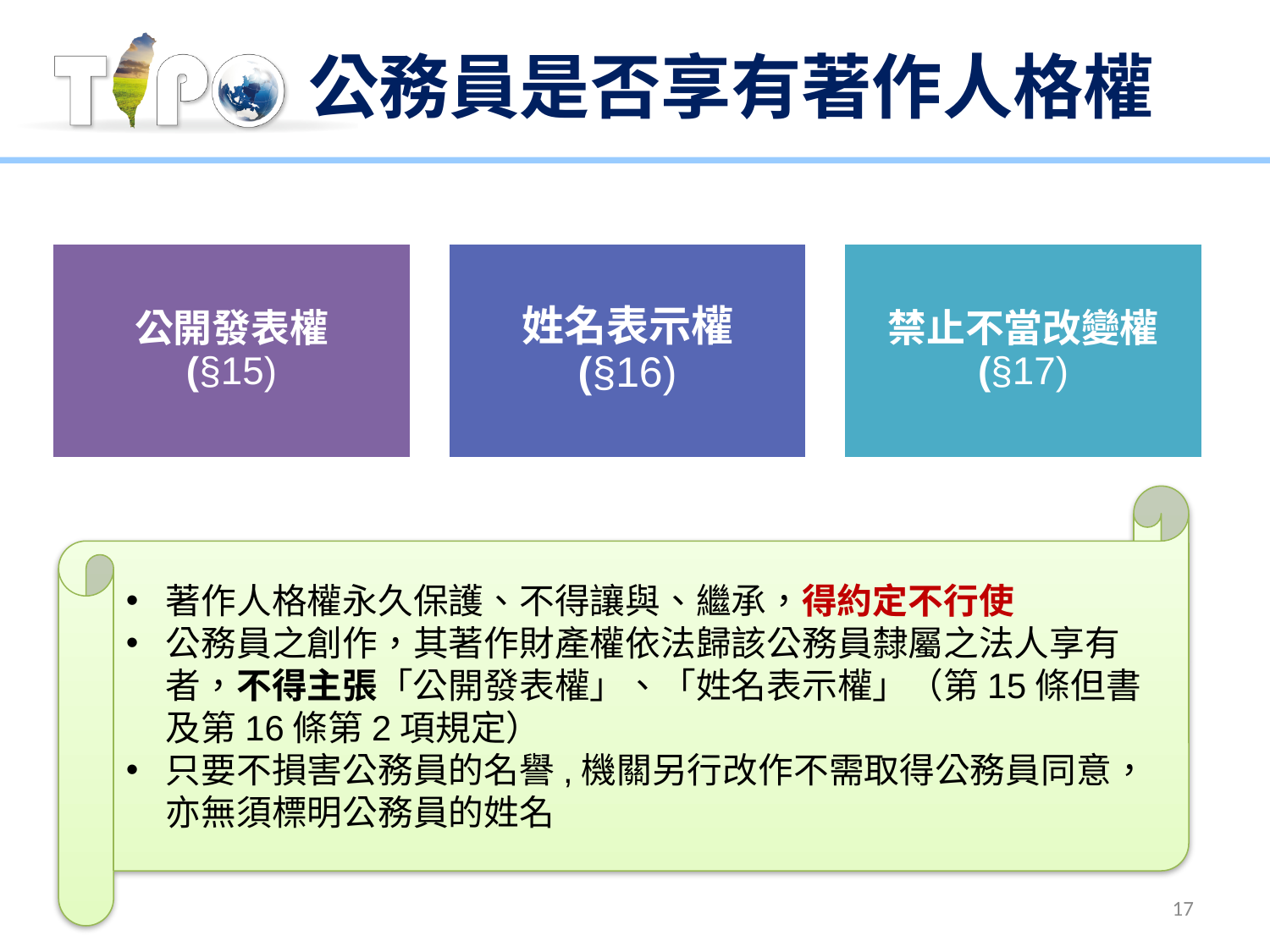

# 公務員是否享有著作人格權
公開發表權
(§15)
姓名表示權
(§16)
禁止不當改變權
(§17)
著作人格權永久保護、不得讓與、繼承，得約定不行使
公務員之創作，其著作財產權依法歸該公務員隸屬之法人享有者，不得主張「公開發表權」、「姓名表示權」（第15條但書及第16條第2項規定）
只要不損害公務員的名譽,機關另行改作不需取得公務員同意，亦無須標明公務員的姓名
17